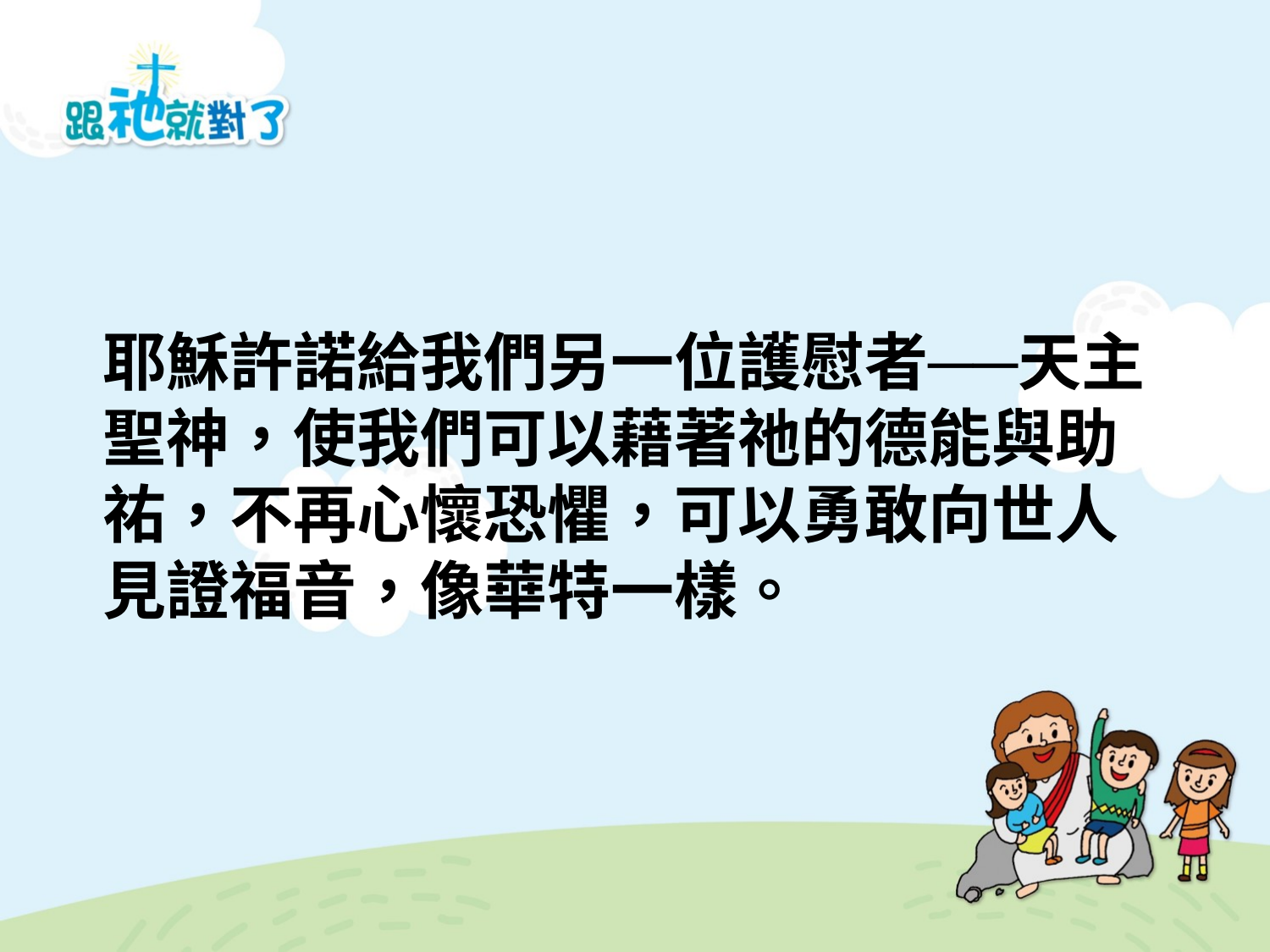

耶穌許諾給我們另一位護慰者──天主聖神，使我們可以藉著祂的德能與助祐，不再心懷恐懼，可以勇敢向世人見證福音，像華特一樣。